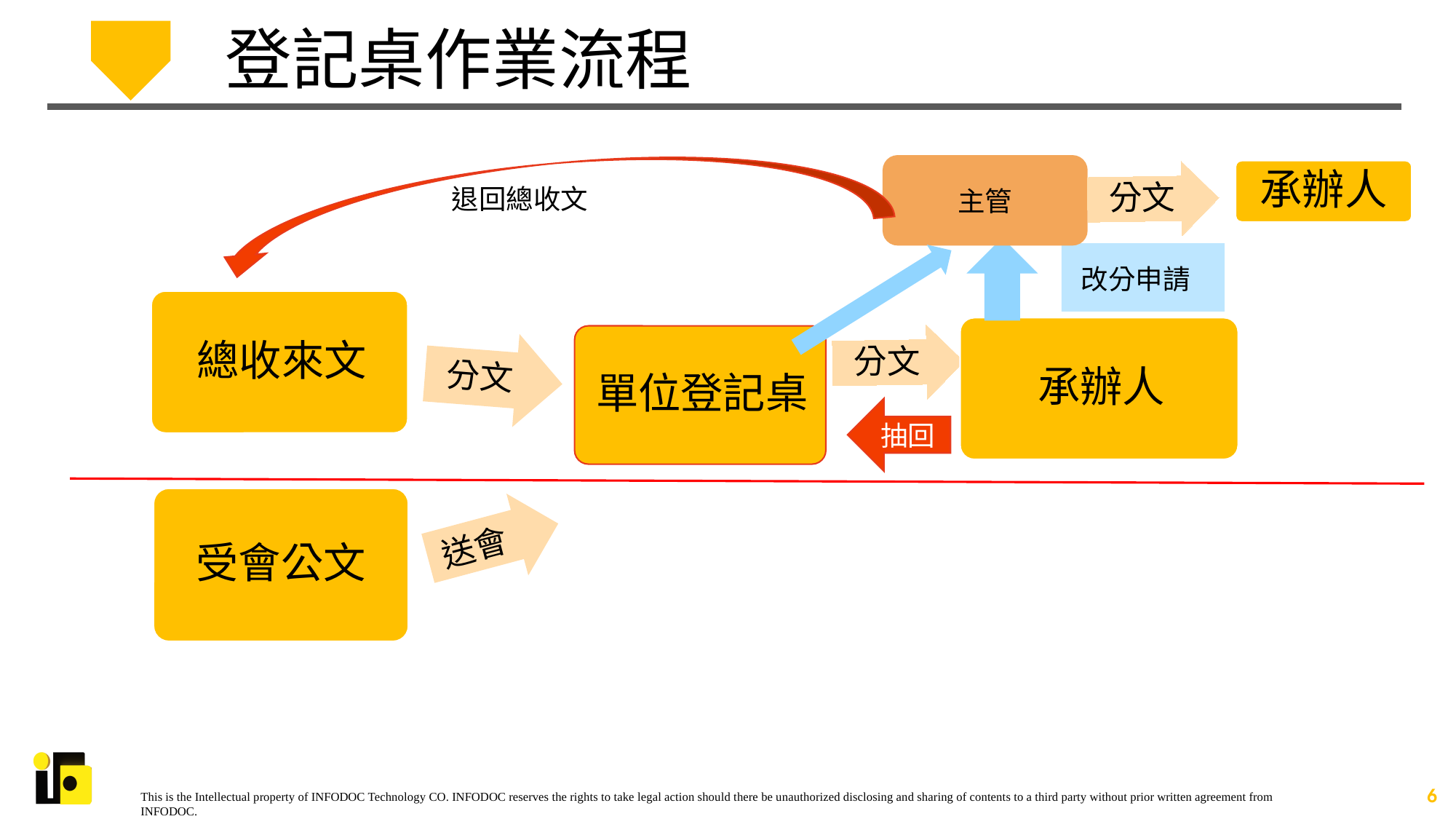

# 登記桌作業流程
主管

承辦人

分文
總收來文
分文
單位登記桌
分文
承辦人
退回總收文

改分申請

抽回

受會公文

送會
6